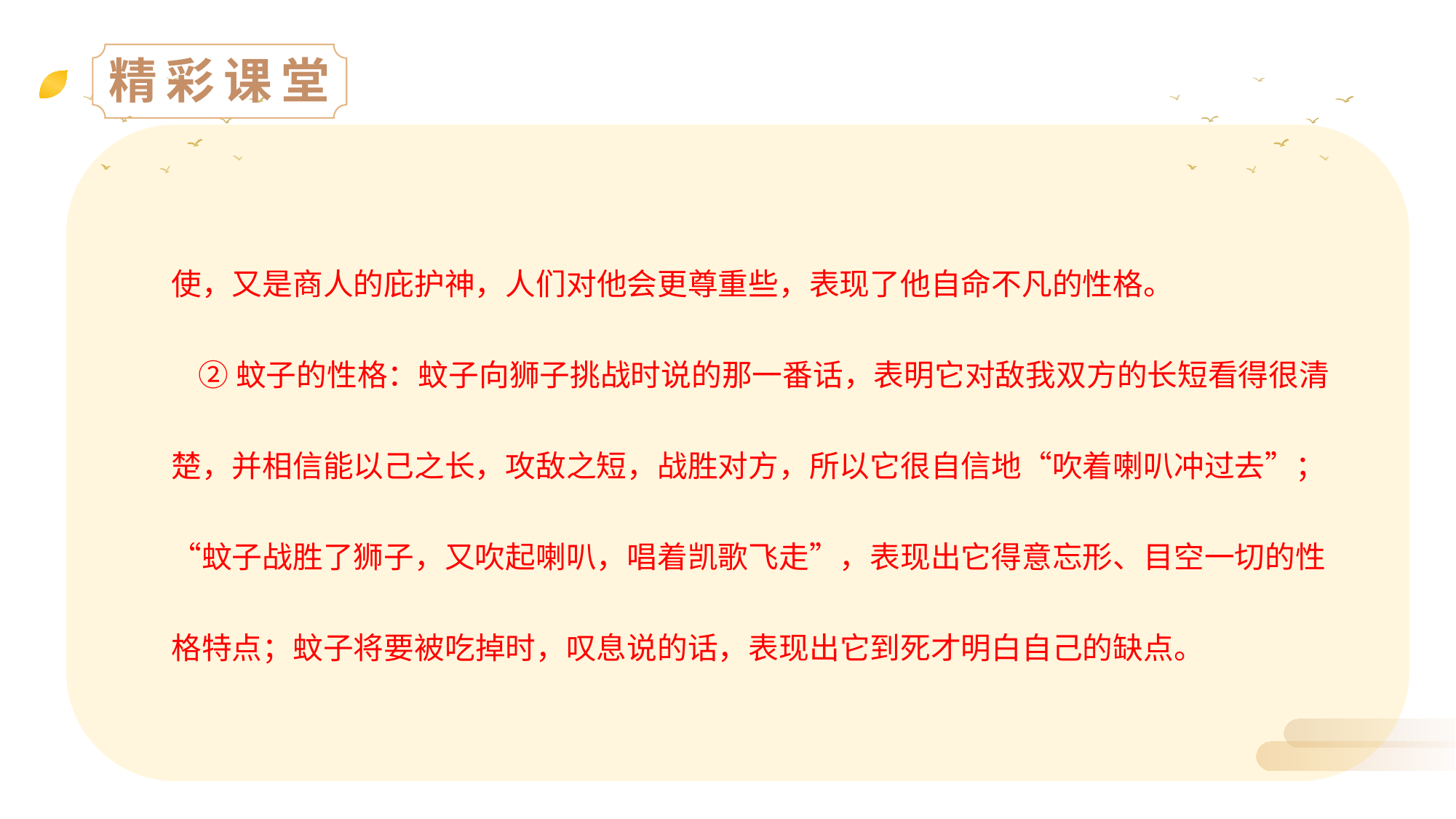

精彩课堂
使，又是商人的庇护神，人们对他会更尊重些，表现了他自命不凡的性格。
    ②蚊子的性格：蚊子向狮子挑战时说的那一番话，表明它对敌我双方的长短看得很清楚，并相信能以己之长，攻敌之短，战胜对方，所以它很自信地“吹着喇叭冲过去”；“蚊子战胜了狮子，又吹起喇叭，唱着凯歌飞走”，表现出它得意忘形、目空一切的性格特点；蚊子将要被吃掉时，叹息说的话，表现出它到死才明白自己的缺点。